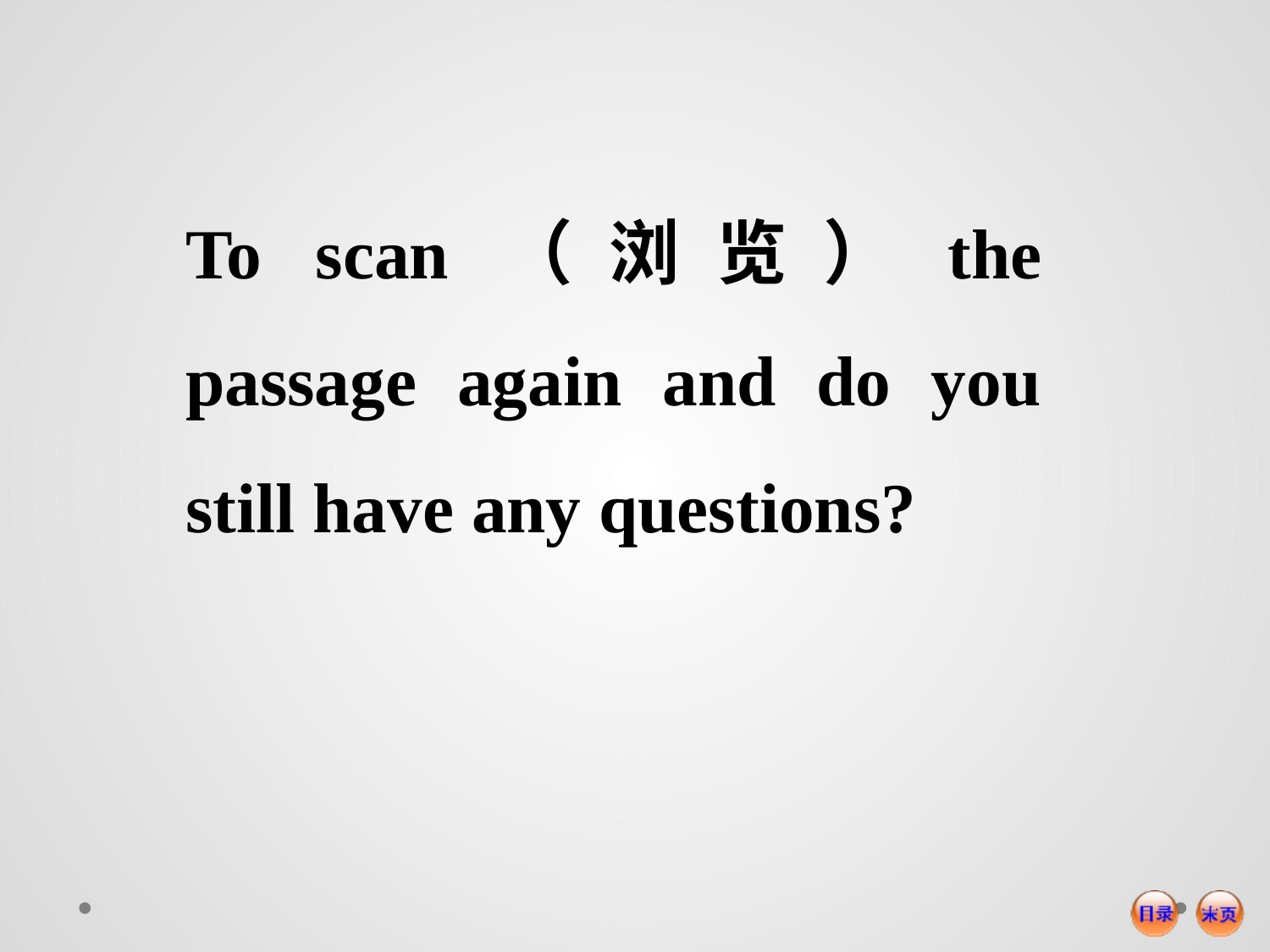

To scan（浏览）the passage again and do you still have any questions?